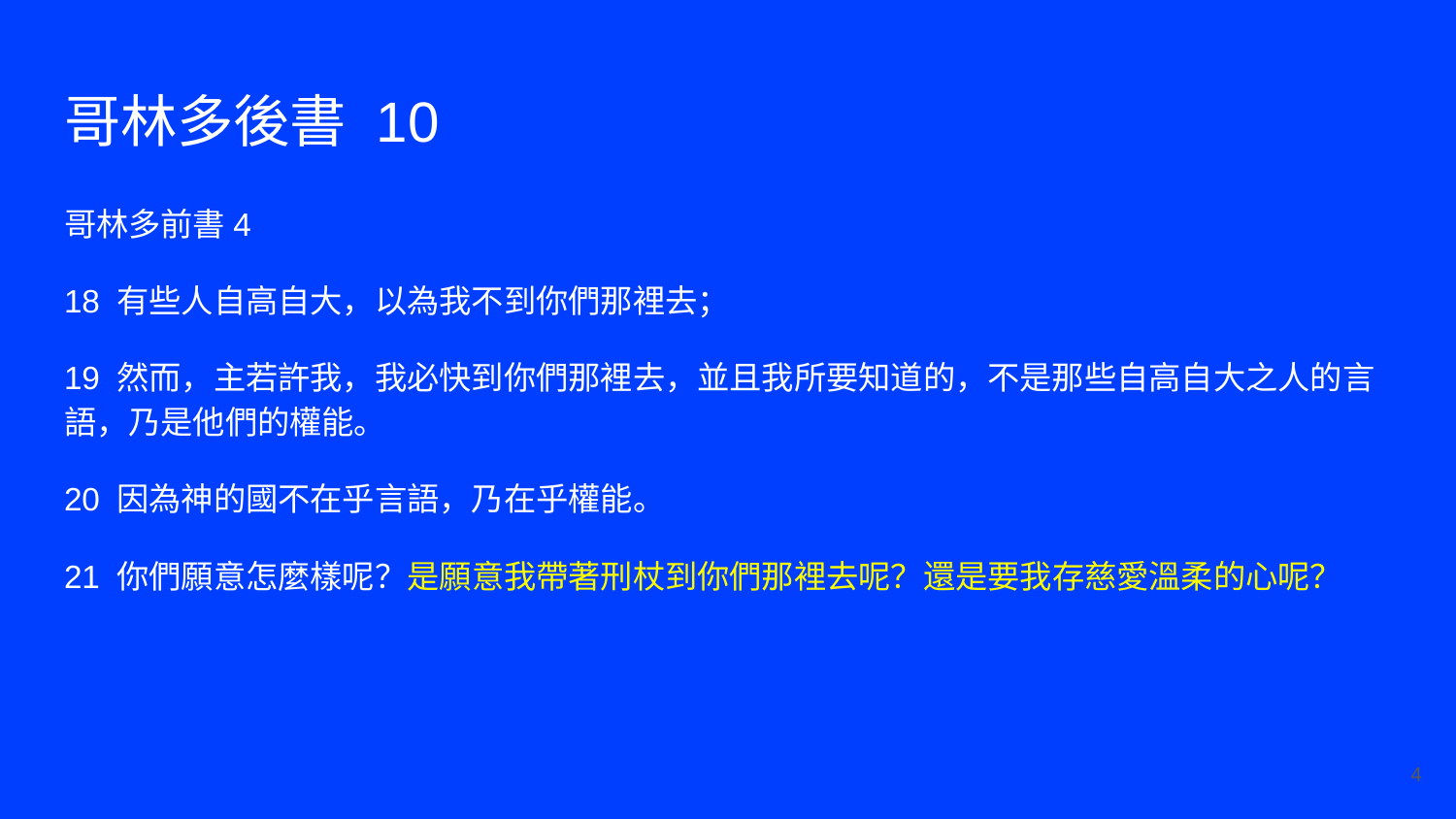

# 哥林多後書 10
哥林多前書4
18 有些人自高自大，以為我不到你們那裡去；
19 然而，主若許我，我必快到你們那裡去，並且我所要知道的，不是那些自高自大之人的言語，乃是他們的權能。
20 因為神的國不在乎言語，乃在乎權能。
21 你們願意怎麼樣呢？是願意我帶著刑杖到你們那裡去呢？還是要我存慈愛溫柔的心呢？

4